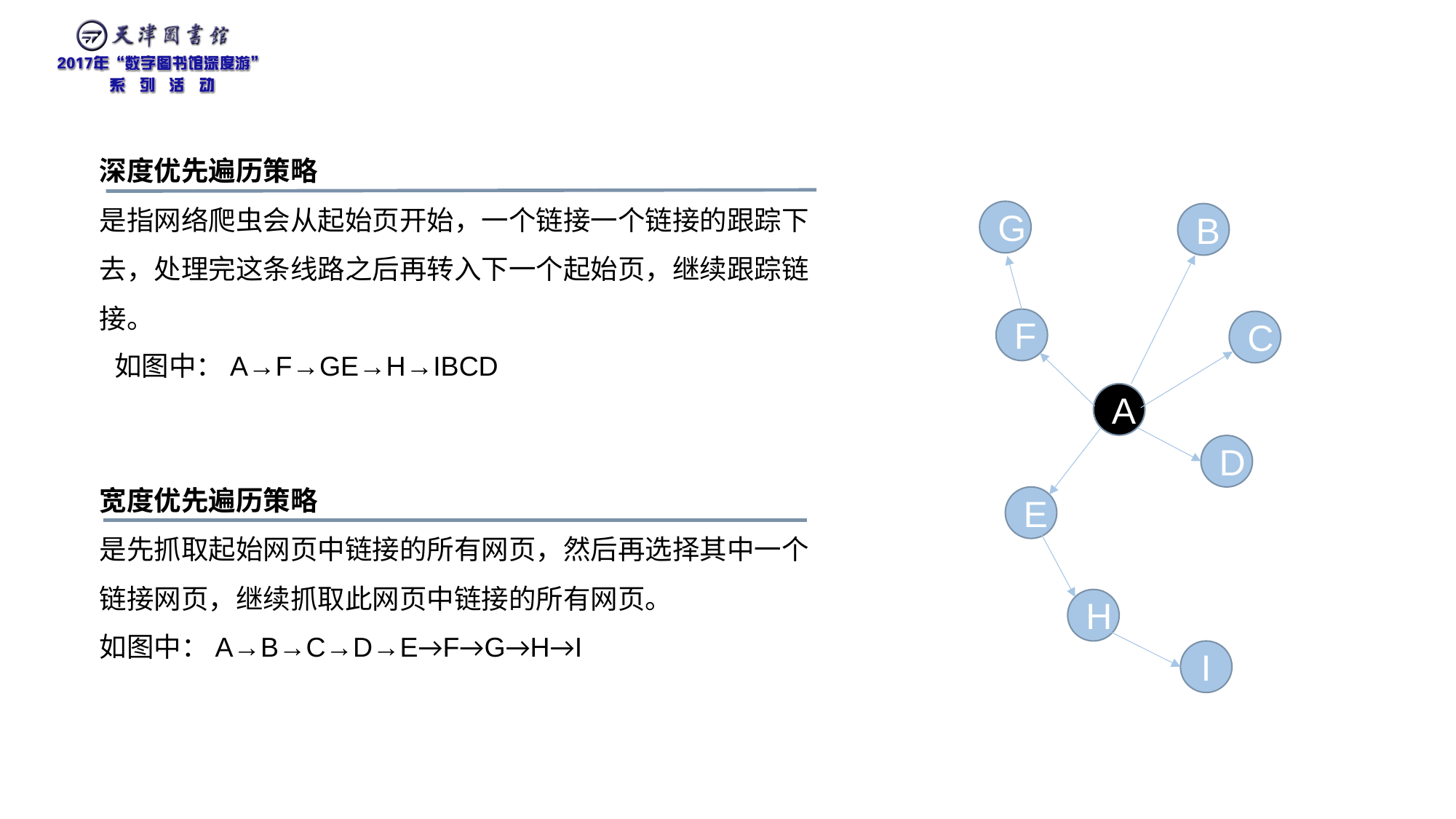

网络爬虫的抓取策略通常有深度优先和宽度优先两种策略。
深度优先遍历策略
是指网络爬虫会从起始页开始，一个链接一个链接的跟踪下去，处理完这条线路之后再转入下一个起始页，继续跟踪链接。
G
B
F
C
A
D
E
H
I
如图中：A→F→GE→H→IBCD
宽度优先遍历策略
是先抓取起始网页中链接的所有网页，然后再选择其中一个链接网页，继续抓取此网页中链接的所有网页。
如图中：A→B→C→D→E→F→G→H→I